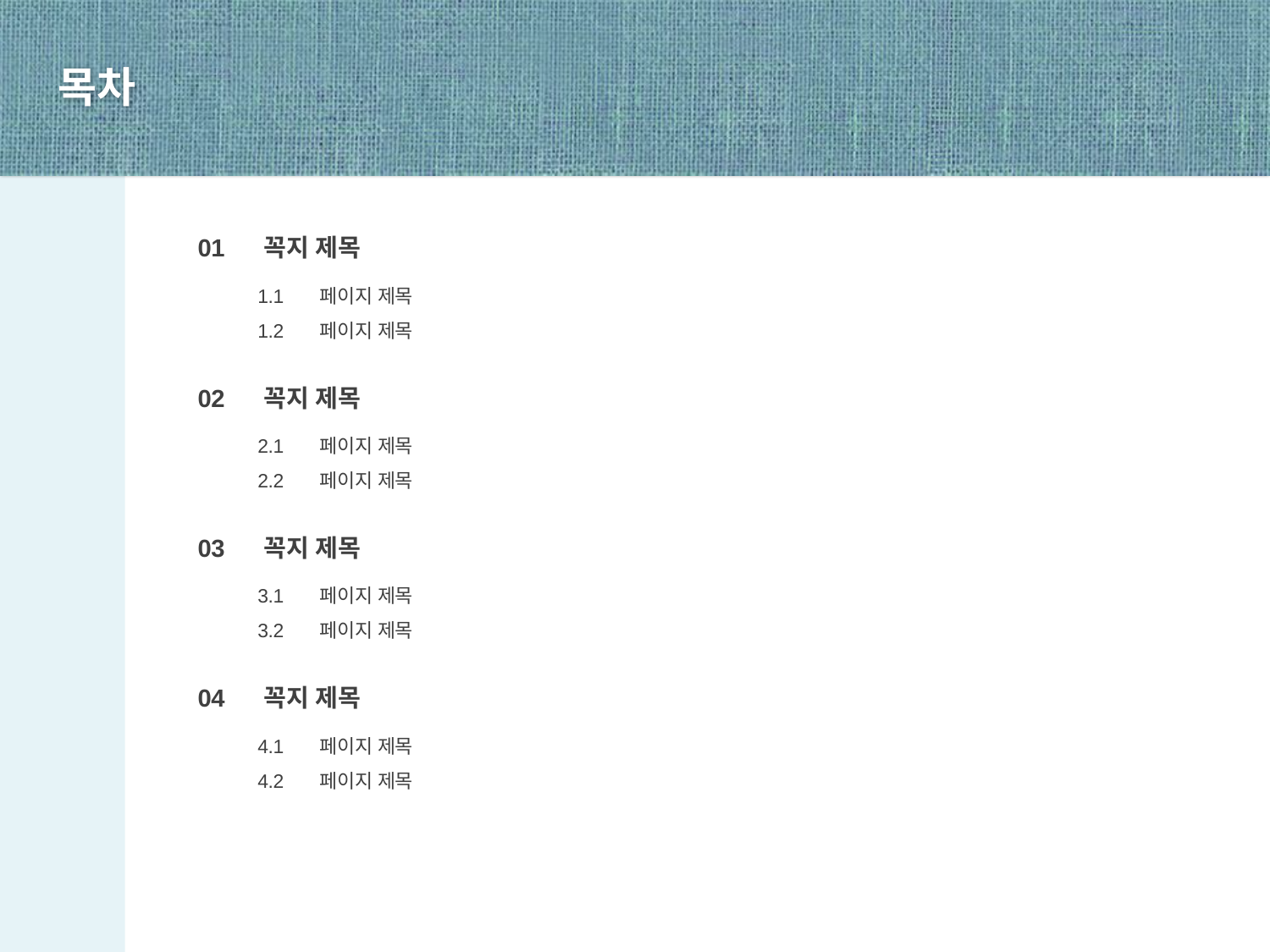

# 목차
01     꼭지 제목
1.1      페이지 제목
1.2      페이지 제목
02     꼭지 제목
2.1      페이지 제목
2.2      페이지 제목
03     꼭지 제목
3.1      페이지 제목
3.2      페이지 제목
04     꼭지 제목
4.1      페이지 제목
4.2      페이지 제목